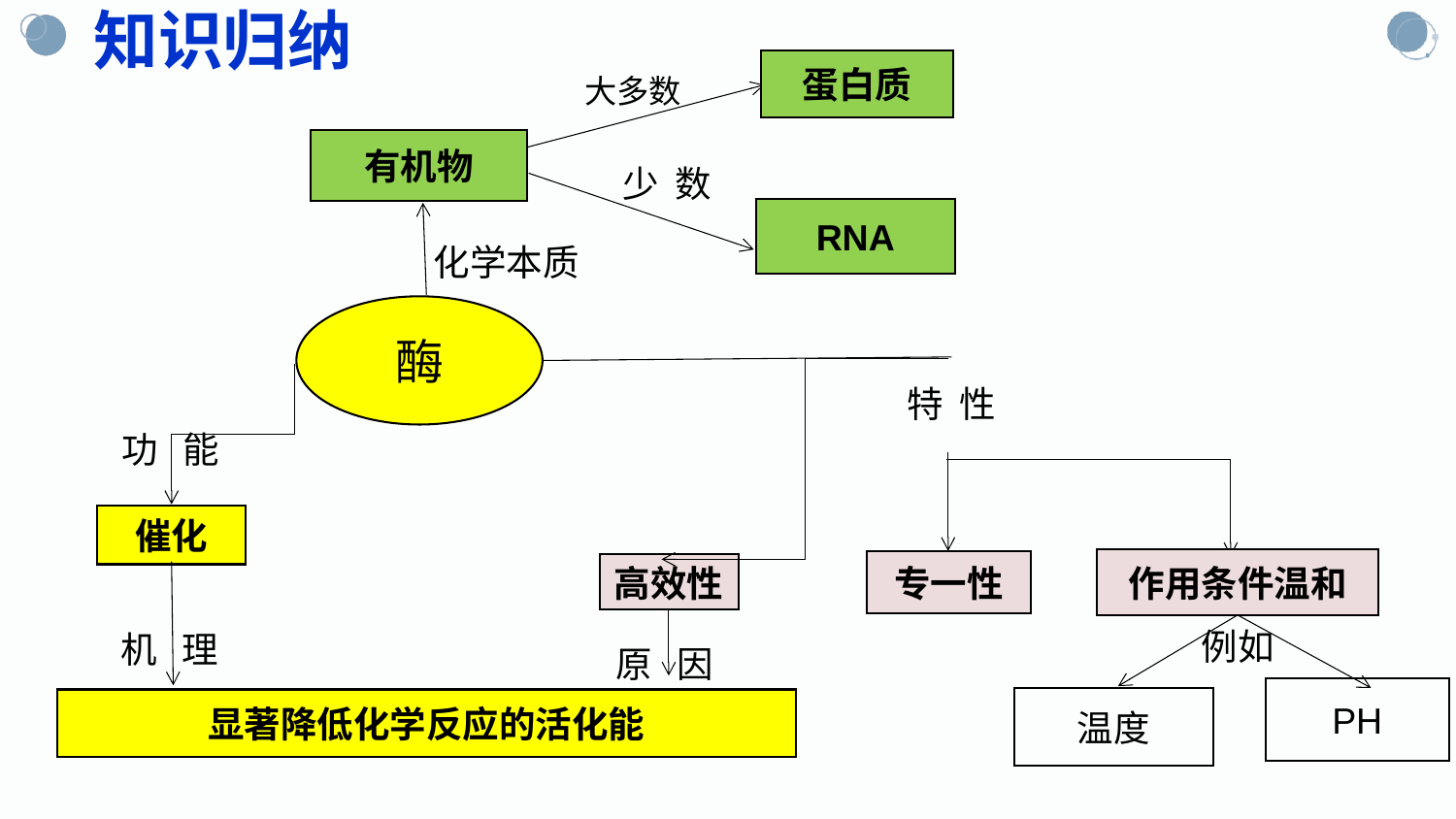

知识归纳
蛋白质
大多数
有机物
少  数
RNA
化学本质
酶
特  性
功   能
催化
作用条件温和
专一性
高效性
例如
机   理
原   因
PH
温度
显著降低化学反应的活化能